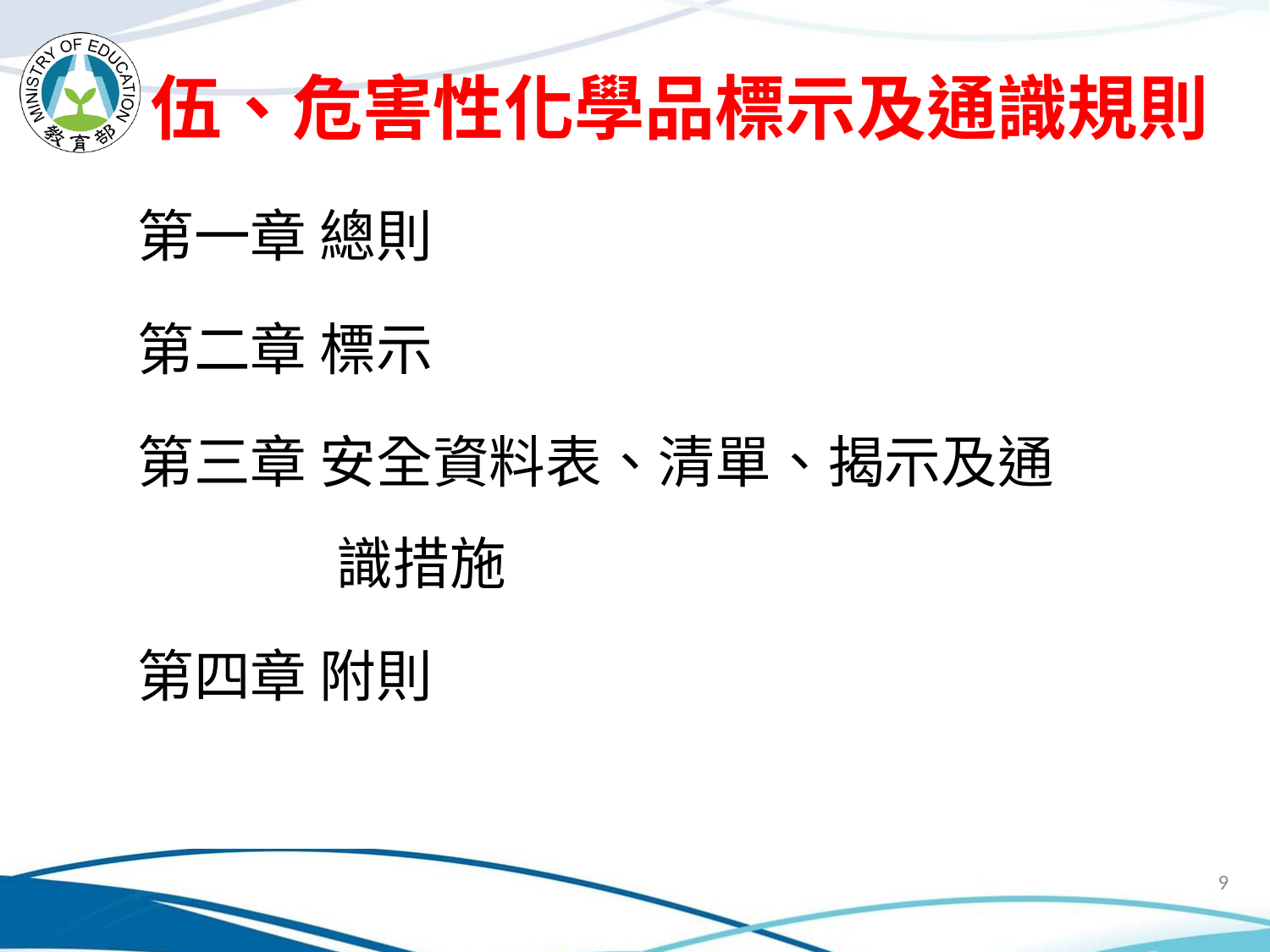

# 伍、危害性化學品標示及通識規則
第一章 總則
第二章 標示
第三章 安全資料表、清單、揭示及通識措施
第四章 附則
9